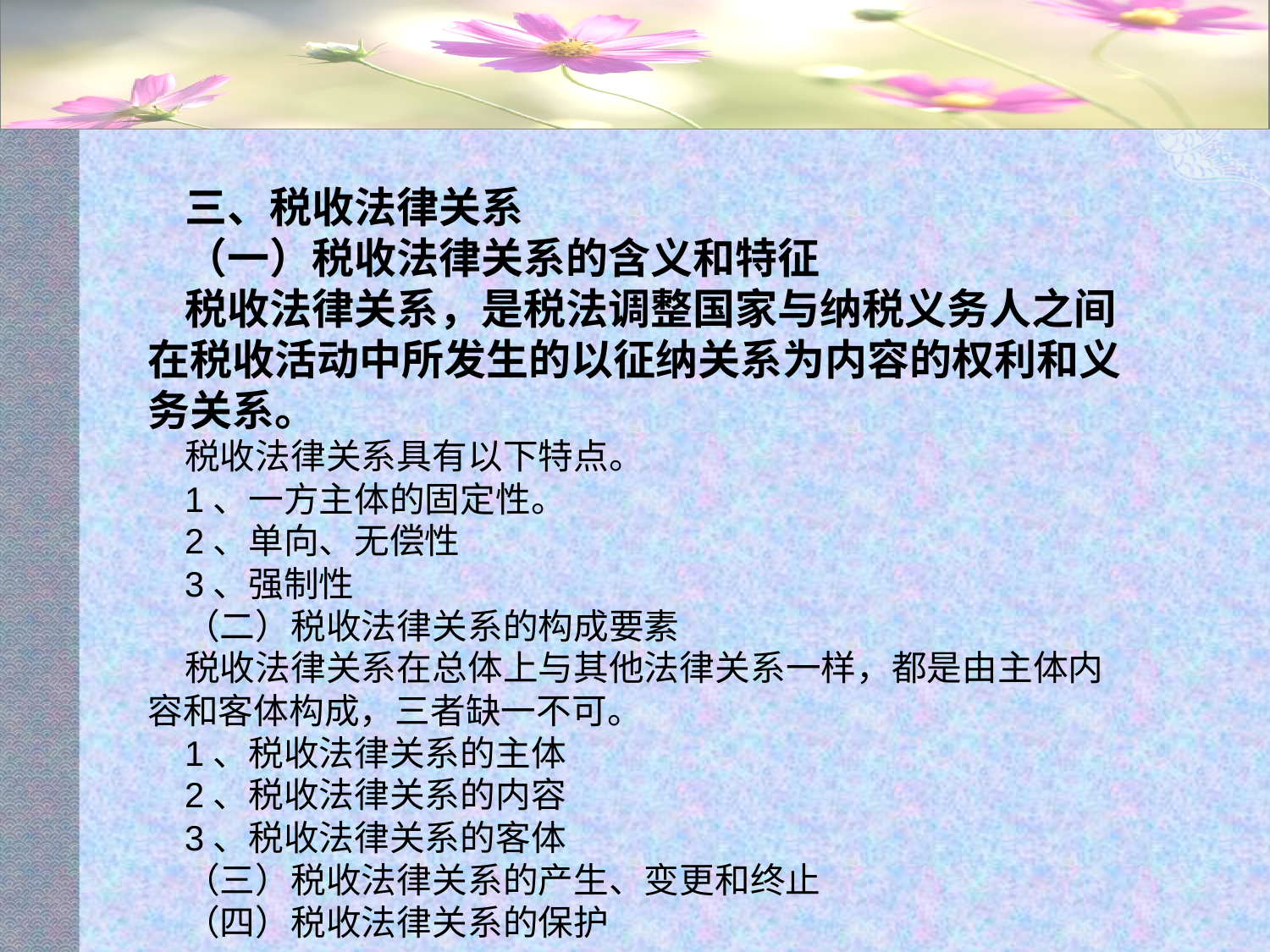

#
三、税收法律关系
（一）税收法律关系的含义和特征
税收法律关系，是税法调整国家与纳税义务人之间在税收活动中所发生的以征纳关系为内容的权利和义务关系。
税收法律关系具有以下特点。
1、一方主体的固定性。
2、单向、无偿性
3、强制性
（二）税收法律关系的构成要素
税收法律关系在总体上与其他法律关系一样，都是由主体内容和客体构成，三者缺一不可。
1、税收法律关系的主体
2、税收法律关系的内容
3、税收法律关系的客体
（三）税收法律关系的产生、变更和终止
（四）税收法律关系的保护